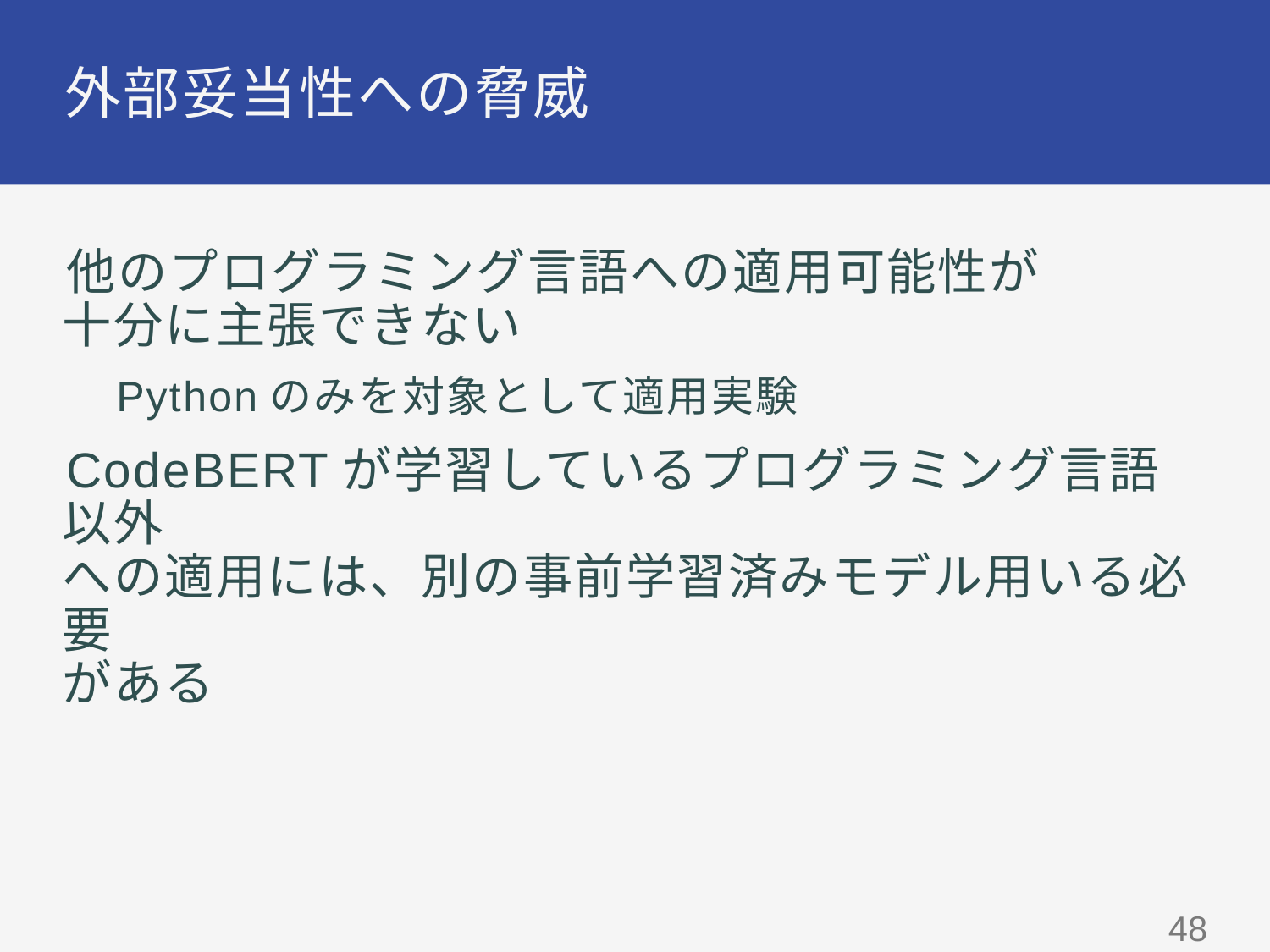

# 外部妥当性への脅威
他のプログラミング言語への適用可能性が
十分に主張できない
Pythonのみを対象として適用実験
CodeBERTが学習しているプログラミング言語以外
への適用には、別の事前学習済みモデル用いる必要
がある
48